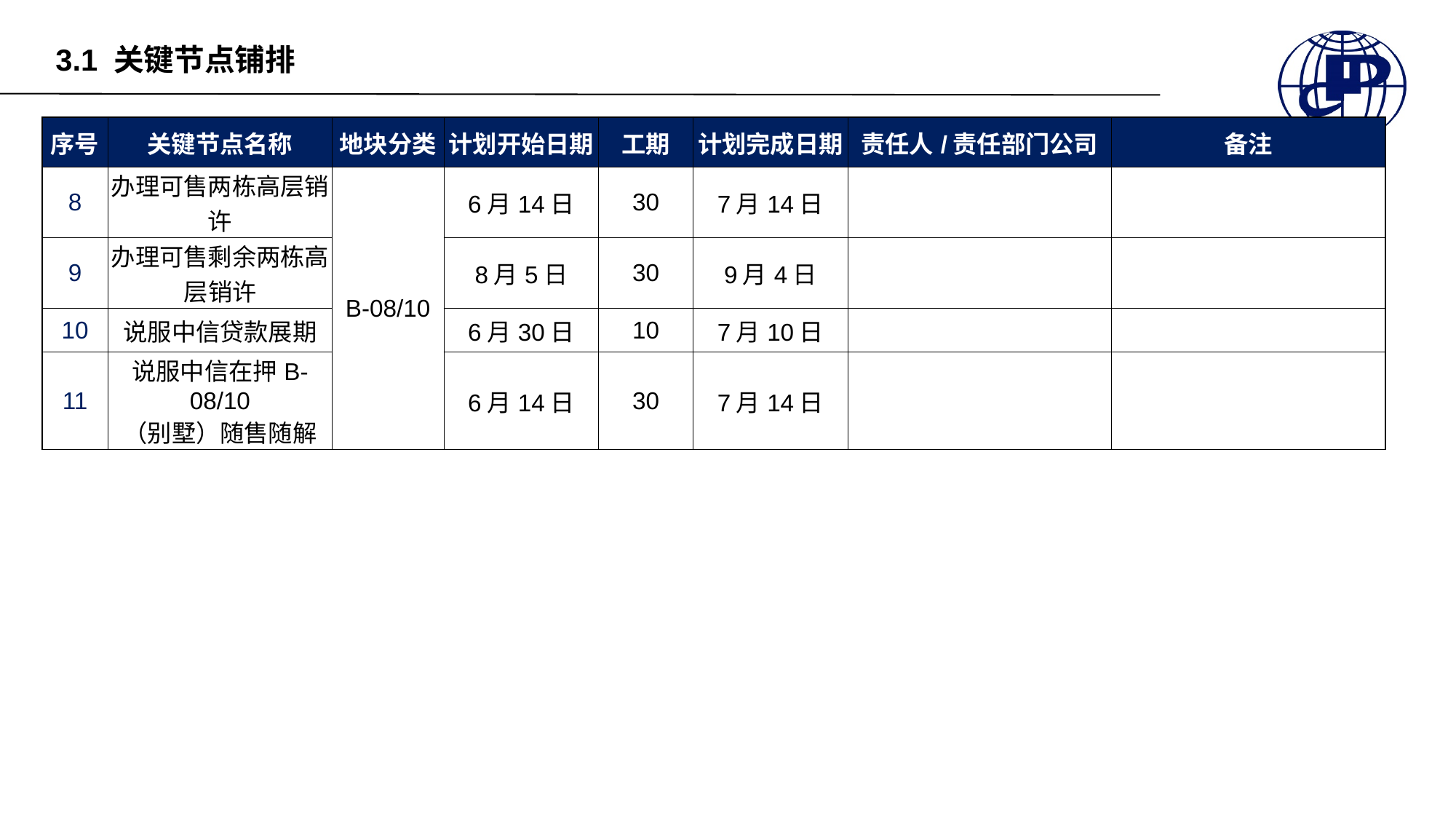

3.1 关键节点铺排
| 序号 | 关键节点名称 | 地块分类 | 计划开始日期 | 工期 | 计划完成日期 | 责任人/责任部门公司 | 备注 |
| --- | --- | --- | --- | --- | --- | --- | --- |
| 8 | 办理可售两栋高层销许 | B-08/10 | 6月14日 | 30 | 7月14日 |  |  |
| 9 | 办理可售剩余两栋高层销许 |  | 8月5日 | 30 | 9月4日 |  |  |
| 10 | 说服中信贷款展期 |  | 6月30日 | 10 | 7月10日 |  |  |
| 11 | 说服中信在押B-08/10 （别墅）随售随解 |  | 6月14日 | 30 | 7月14日 |  |  |